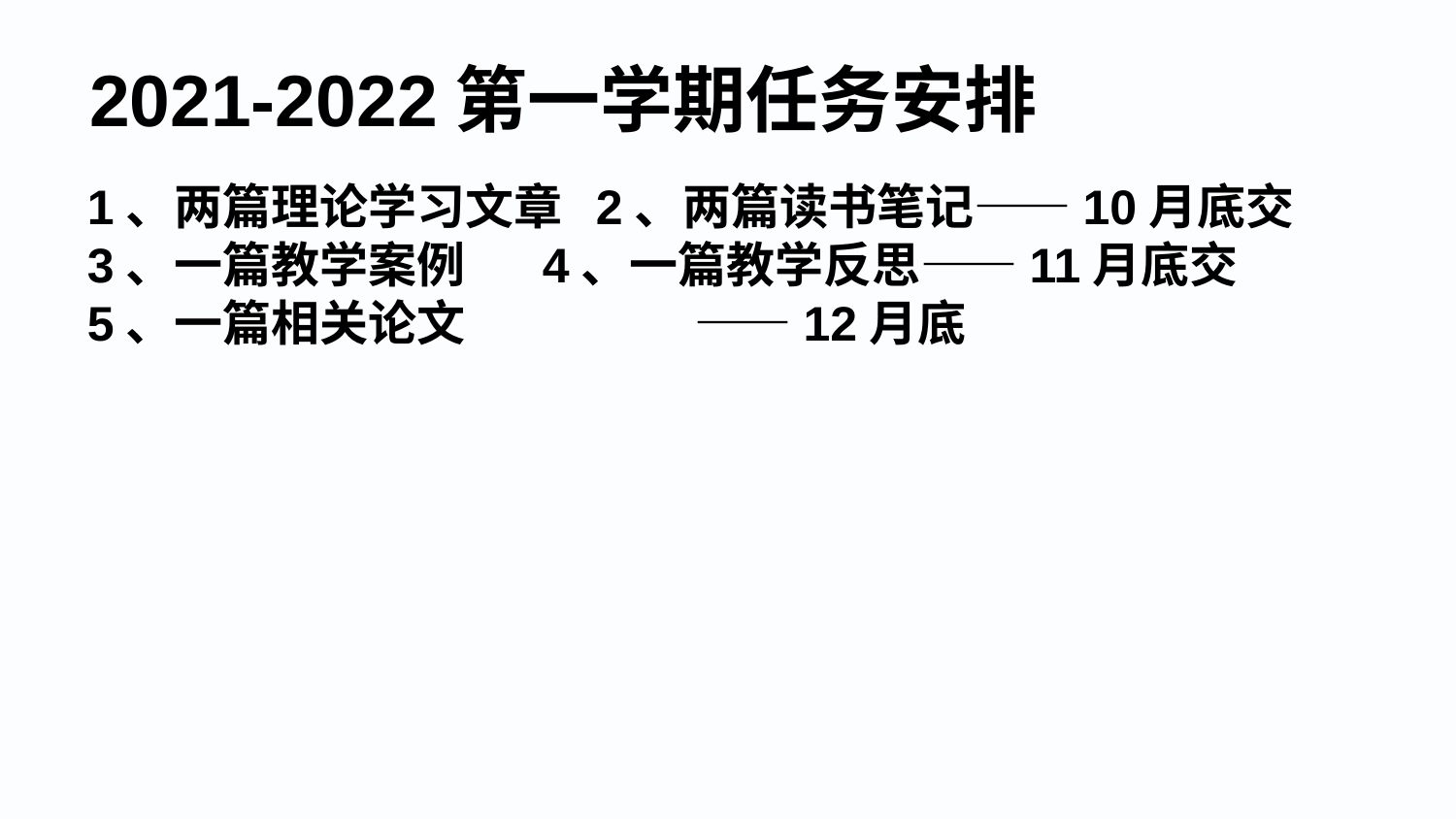

2021-2022第一学期任务安排
1、两篇理论学习文章  2、两篇读书笔记——10月底交
3、一篇教学案例      4、一篇教学反思——11月底交
5、一篇相关论文                     ——12月底